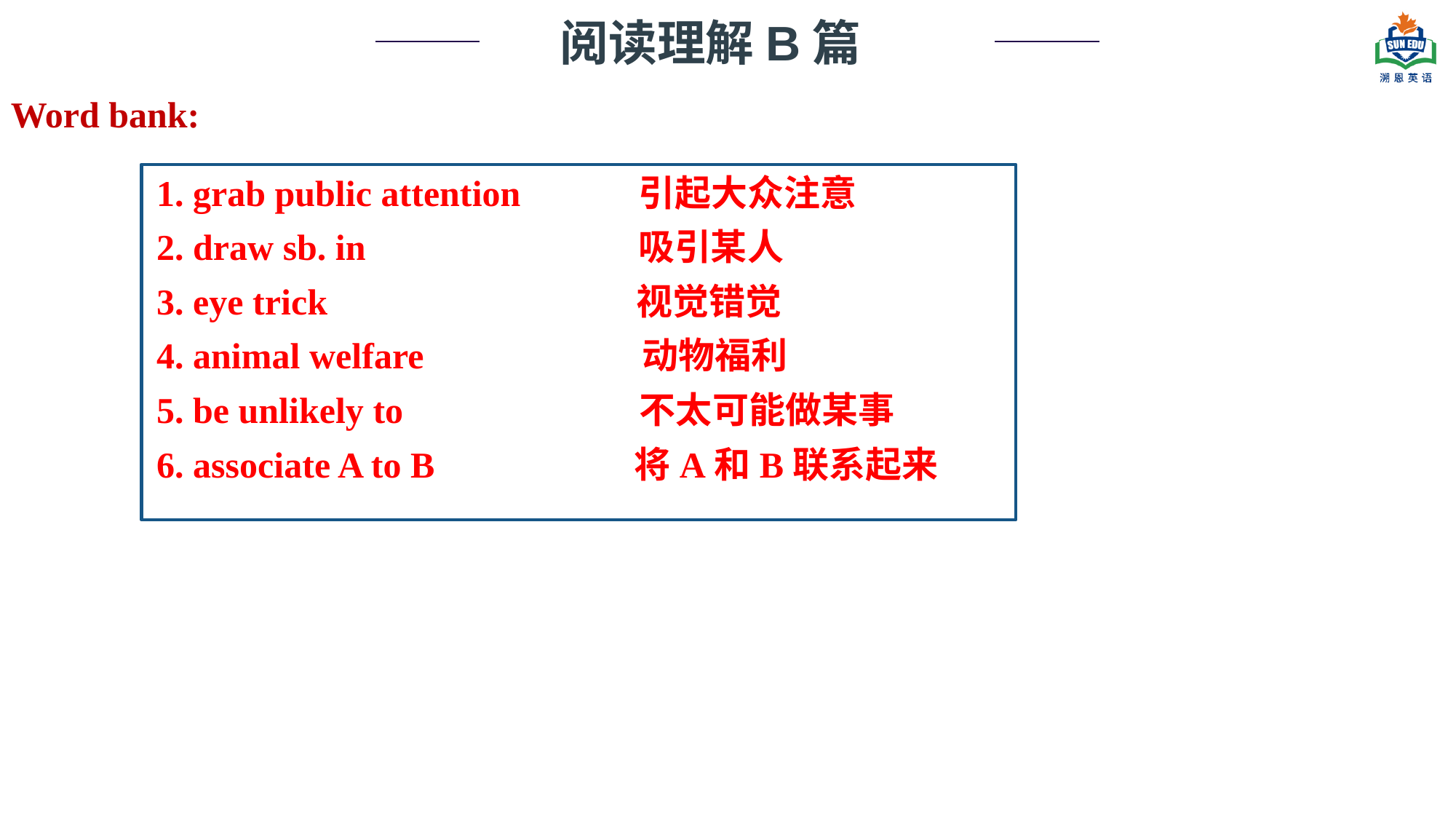

阅读理解B篇
Word bank:

1. grab public attention            引起大众注意
2. draw sb. in                             吸引某人
3. eye trick                                 视觉错觉
4. animal welfare                       动物福利
5. be unlikely to                         不太可能做某事
6. associate A to B                     将A和B联系起来